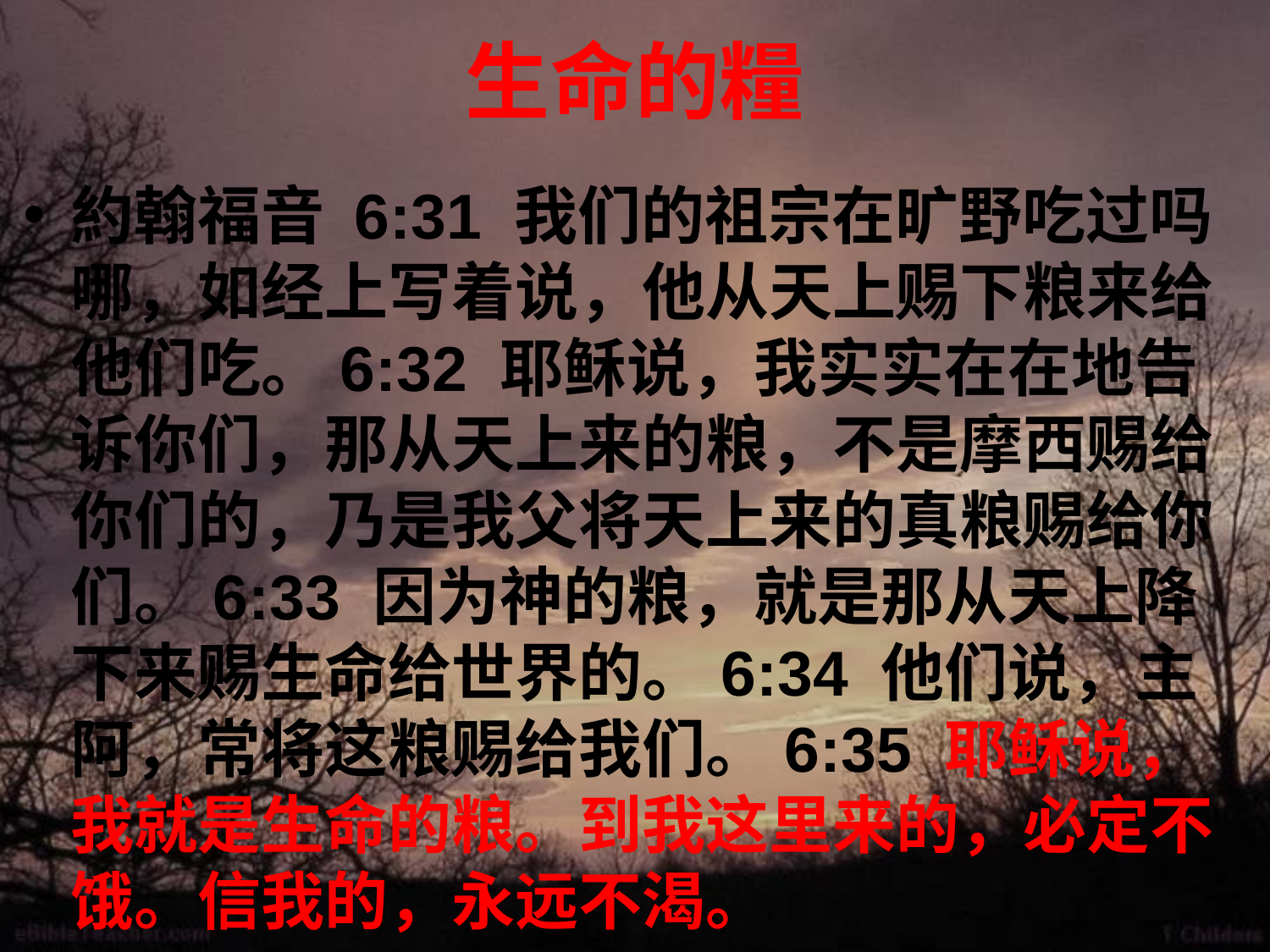

# 生命的糧
約翰福音 6:31 我们的祖宗在旷野吃过吗哪，如经上写着说，他从天上赐下粮来给他们吃。6:32 耶稣说，我实实在在地告诉你们，那从天上来的粮，不是摩西赐给你们的，乃是我父将天上来的真粮赐给你们。6:33 因为神的粮，就是那从天上降下来赐生命给世界的。6:34 他们说，主阿，常将这粮赐给我们。6:35 耶稣说，我就是生命的粮。到我这里来的，必定不饿。信我的，永远不渴。